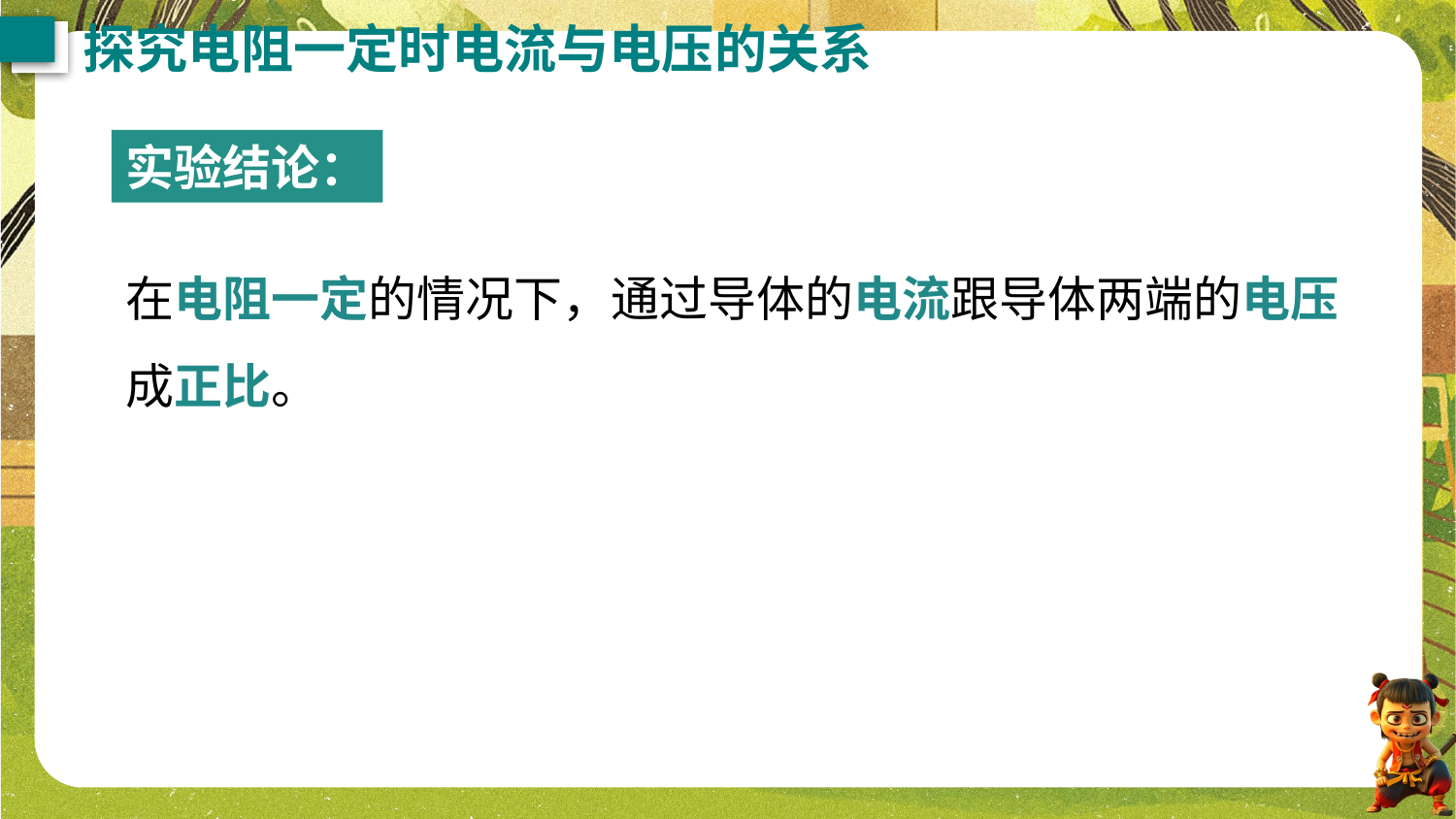

探究电阻一定时电流与电压的关系

实验结论：
在电阻一定的情况下，通过导体的电流跟导体两端的电压成正比。